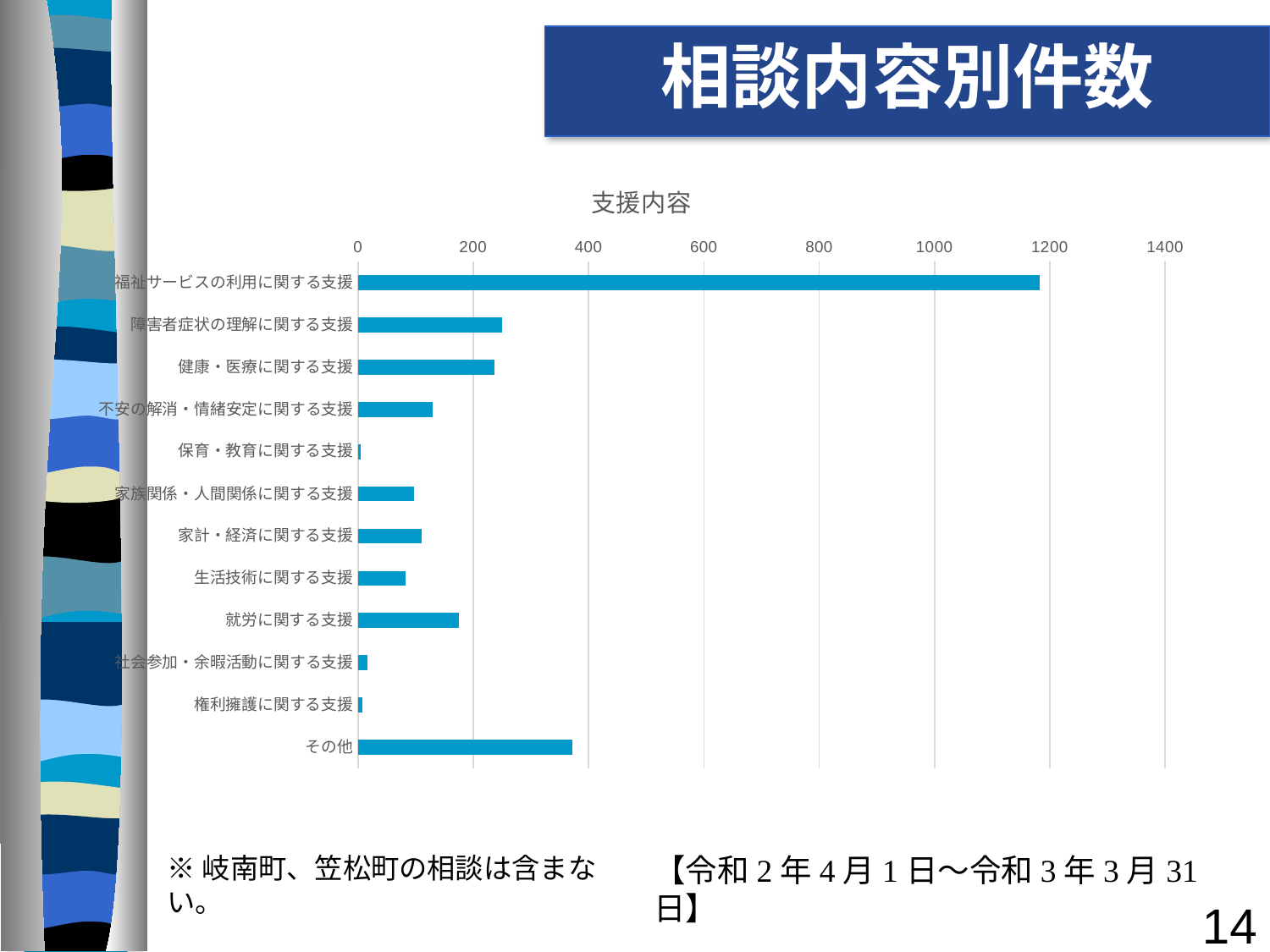

相談内容別件数

### Chart: 支援内容

| Category |  |
|---|---|
| 福祉サービスの利用に関する支援 | 1183.0 |
| 障害者症状の理解に関する支援 | 250.0 |
| 健康・医療に関する支援 | 237.0 |
| 不安の解消・情緒安定に関する支援 | 129.0 |
| 保育・教育に関する支援 | 5.0 |
| 家族関係・人間関係に関する支援 | 97.0 |
| 家計・経済に関する支援 | 111.0 |
| 生活技術に関する支援 | 82.0 |
| 就労に関する支援 | 175.0 |
| 社会参加・余暇活動に関する支援 | 16.0 |
| 権利擁護に関する支援 | 8.0 |
| その他 | 372.0 |
※岐南町、笠松町の相談は含まない。

【令和2年4月1日～令和3年3月31日】
14